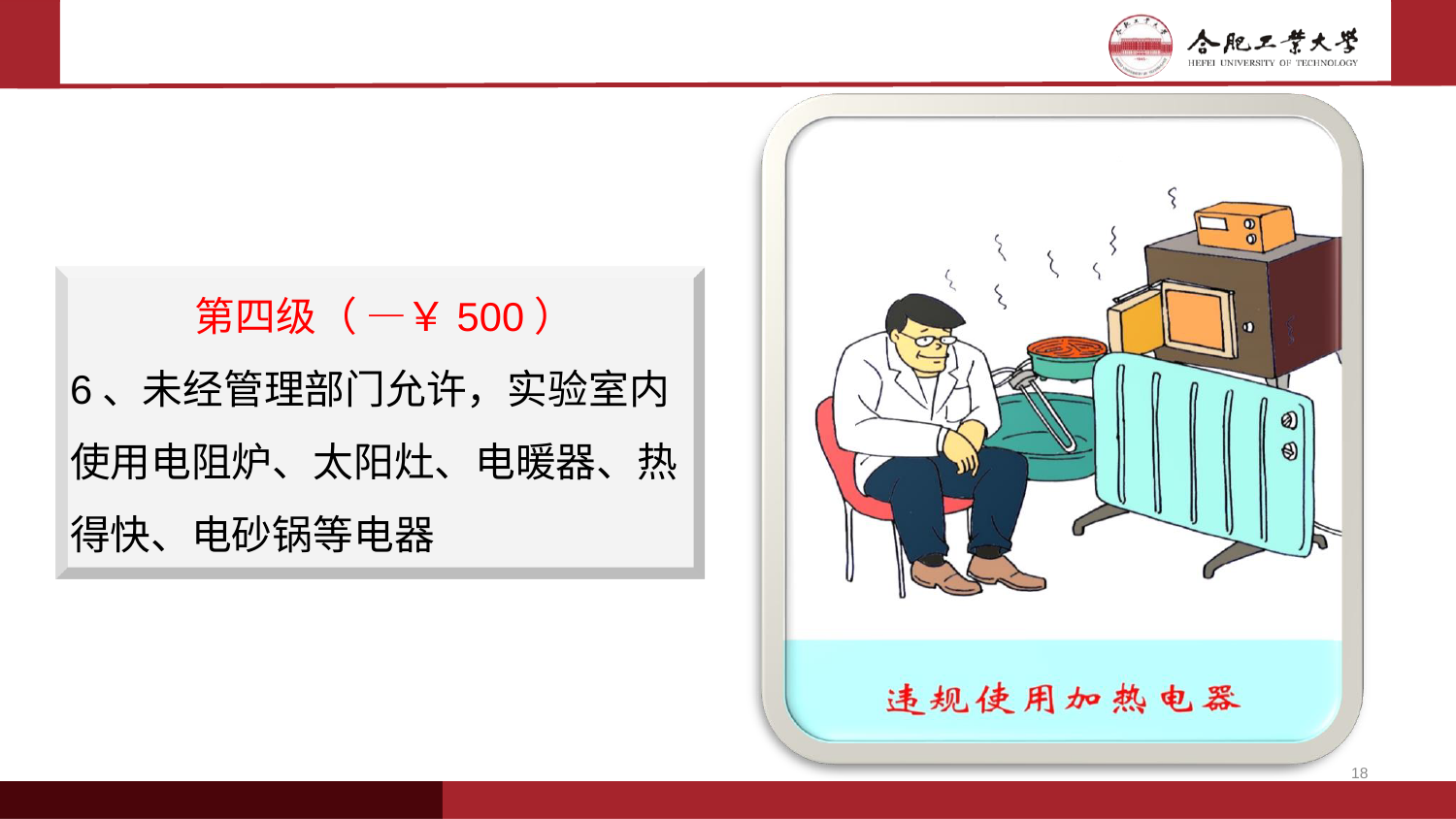

第四级（ —￥500）
6、未经管理部门允许，实验室内
使用电阻炉、太阳灶、电暖器、热 得快、电砂锅等电器